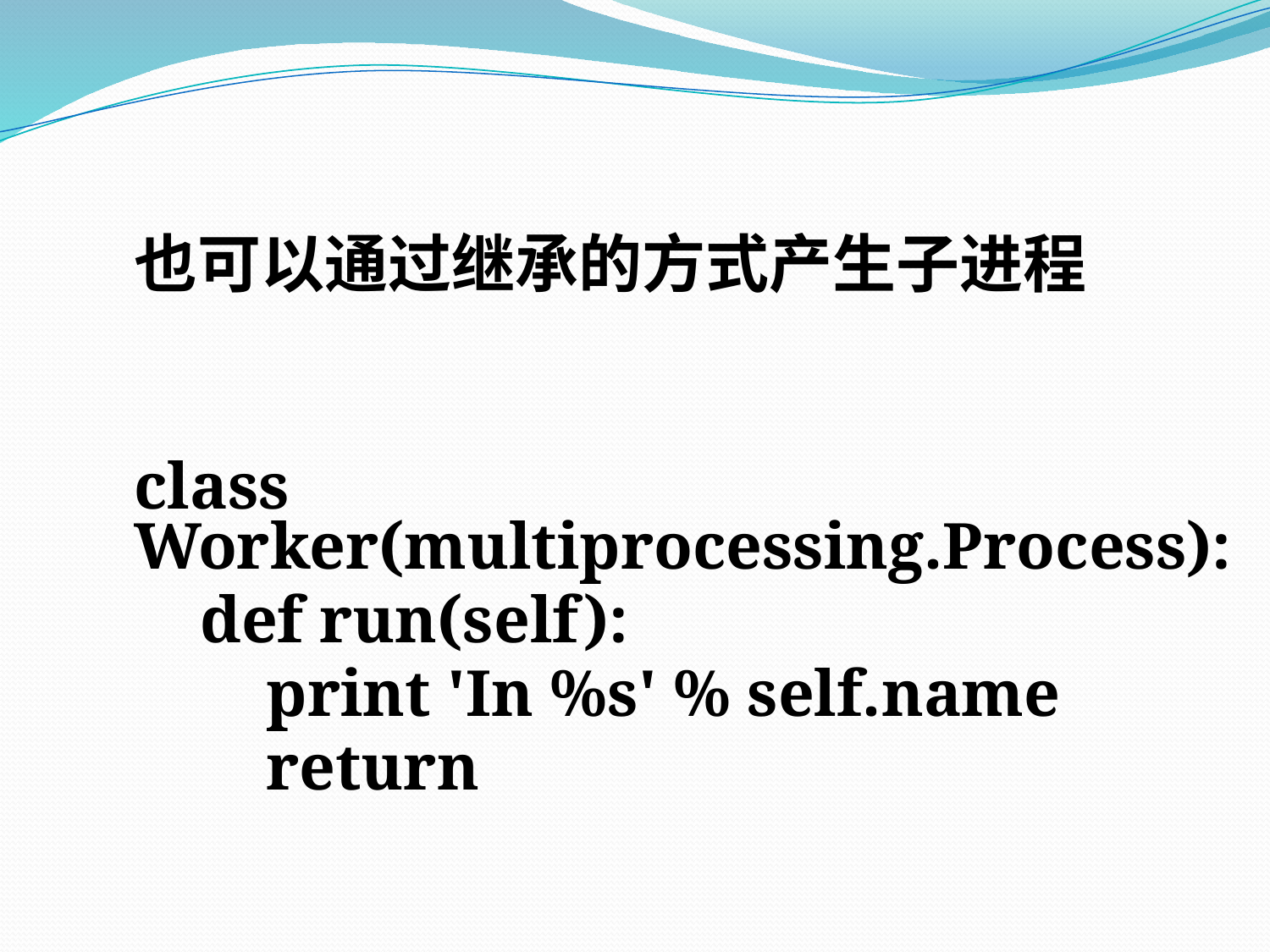

#
也可以通过继承的方式产生子进程

class Worker(multiprocessing.Process):
    def run(self):
        print 'In %s' % self.name
        return